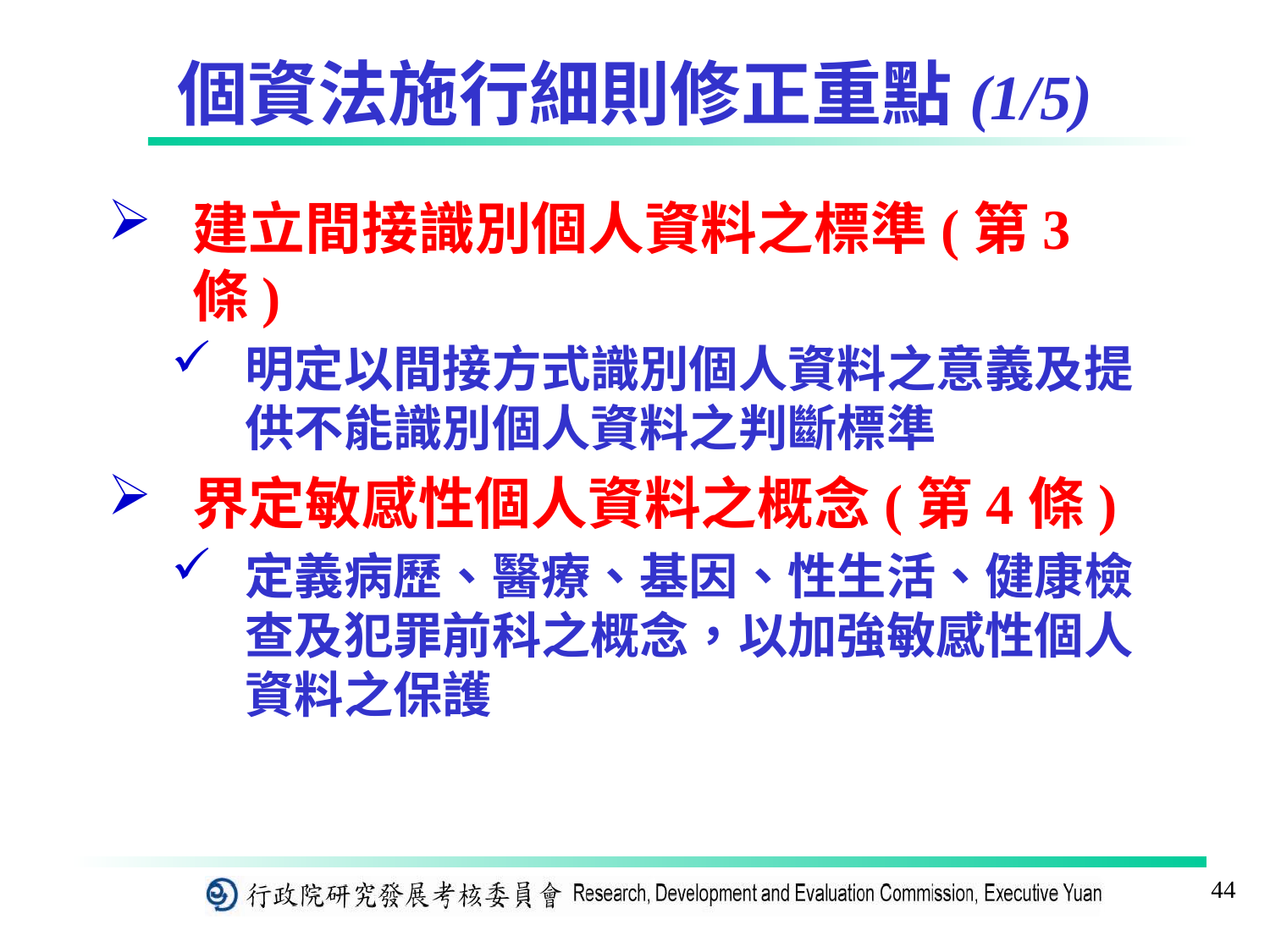

# 個資法施行細則修正重點(1/5)
建立間接識別個人資料之標準(第3條)
明定以間接方式識別個人資料之意義及提供不能識別個人資料之判斷標準
界定敏感性個人資料之概念(第4條)
定義病歷、醫療、基因、性生活、健康檢查及犯罪前科之概念，以加強敏感性個人資料之保護
44